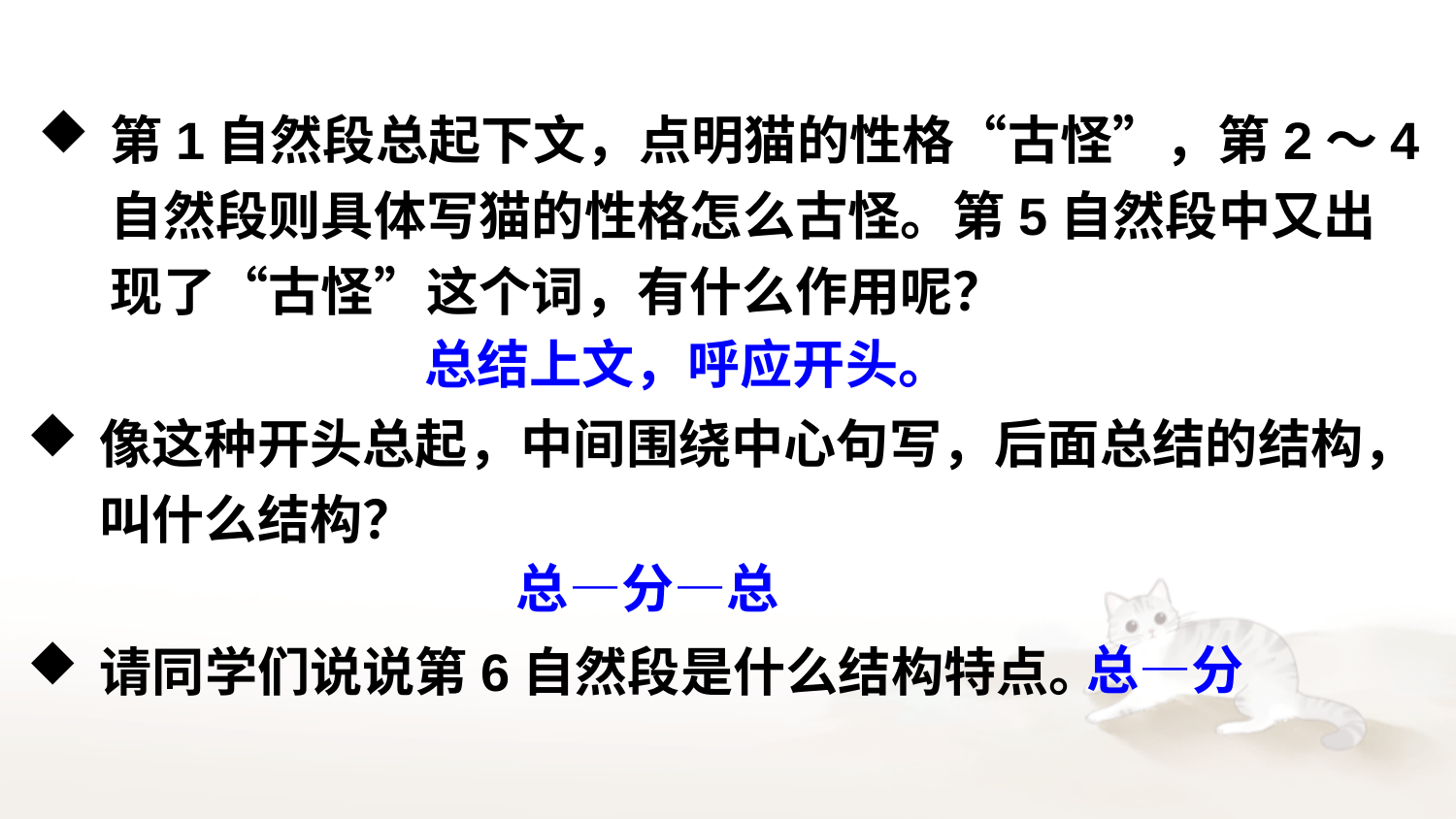

第1自然段总起下文，点明猫的性格“古怪”，第2～4自然段则具体写猫的性格怎么古怪。第5自然段中又出现了“古怪”这个词，有什么作用呢？
总结上文，呼应开头。
像这种开头总起，中间围绕中心句写，后面总结的结构，叫什么结构？
总—分—总
请同学们说说第6自然段是什么结构特点。
总—分